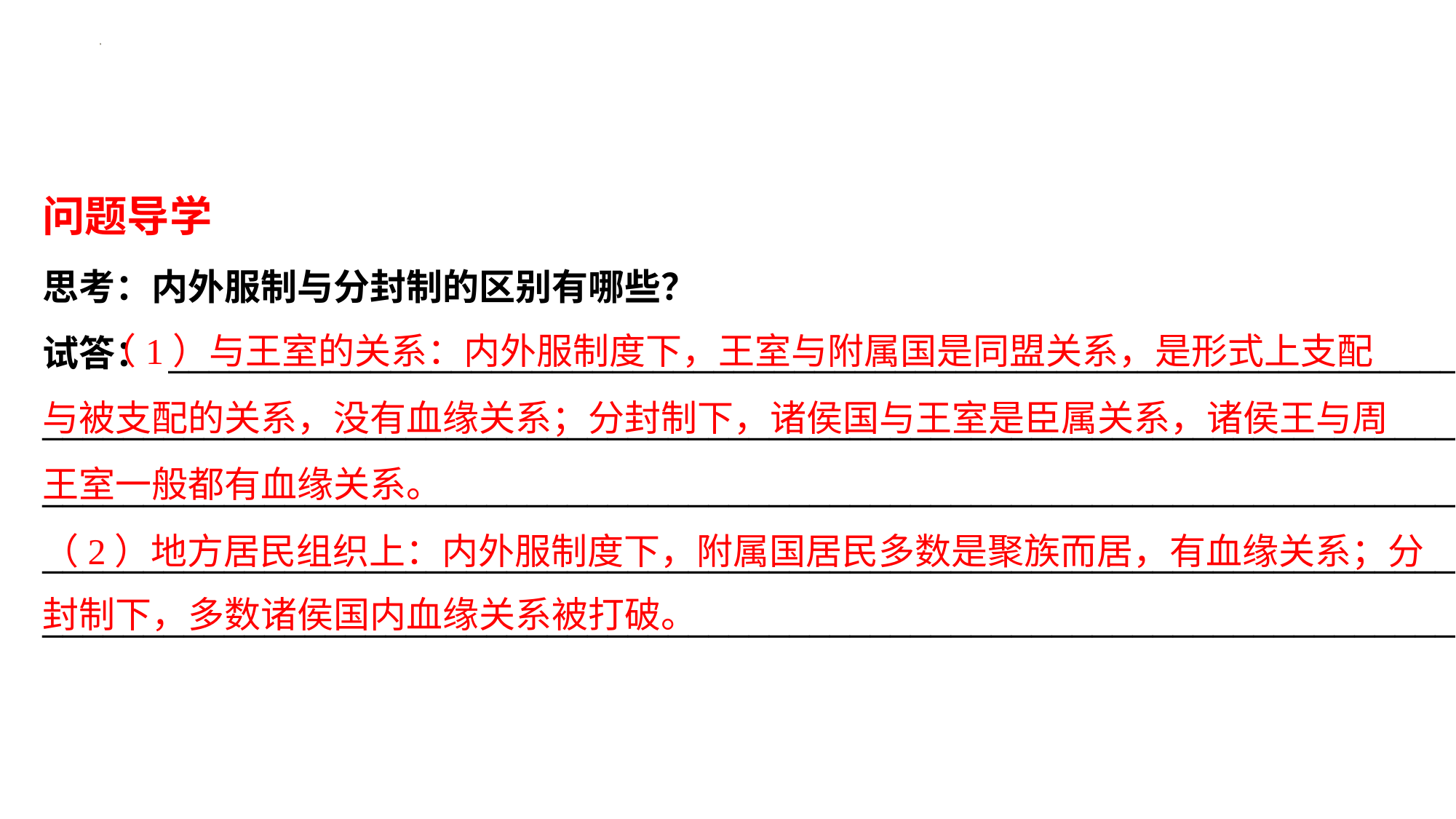

问题导学
思考：内外服制与分封制的区别有哪些？
试答： ____________________________________________________________________
___________________________________________________________________________
___________________________________________________________________________
___________________________________________________________________________
______________________________________________________________________
      （1）与王室的关系：内外服制度下，王室与附属国是同盟关系，是形式上支配
与被支配的关系，没有血缘关系；分封制下，诸侯国与王室是臣属关系，诸侯王与周
王室一般都有血缘关系。
（2）地方居民组织上：内外服制度下，附属国居民多数是聚族而居，有血缘关系；分
封制下，多数诸侯国内血缘关系被打破。